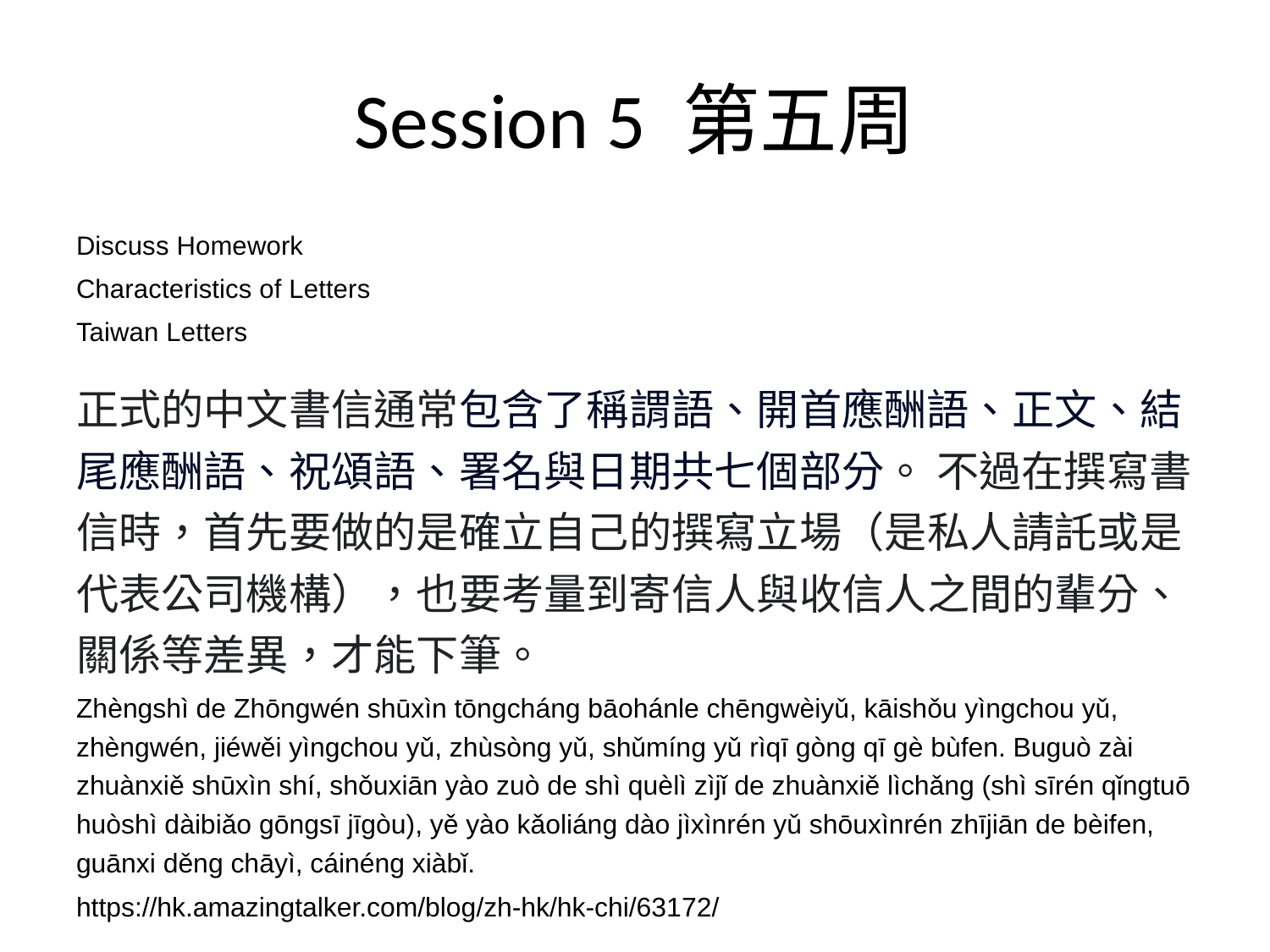

# Session 5 第五周
Discuss Homework
Characteristics of Letters
Taiwan Letters

正式的中文書信通常包含了稱謂語、開首應酬語、正文、結尾應酬語、祝頌語、署名與日期共七個部分。 不過在撰寫書信時，首先要做的是確立自己的撰寫立場（是私人請託或是代表公司機構），也要考量到寄信人與收信人之間的輩分、關係等差異，才能下筆。
Zhèngshì de Zhōngwén shūxìn tōngcháng bāohánle chēngwèiyǔ, kāishǒu yìngchou yǔ, zhèngwén, jiéwěi yìngchou yǔ, zhùsòng yǔ, shǔmíng yǔ rìqī gòng qī gè bùfen. Buguò zài zhuànxiě shūxìn shí, shǒuxiān yào zuò de shì quèlì zìjǐ de zhuànxiě lìchǎng (shì sīrén qǐngtuō huòshì dàibiǎo gōngsī jīgòu), yě yào kǎoliáng dào jìxìnrén yǔ shōuxìnrén zhījiān de bèifen, guānxi děng chāyì, cáinéng xiàbǐ.
https://hk.amazingtalker.com/blog/zh-hk/hk-chi/63172/